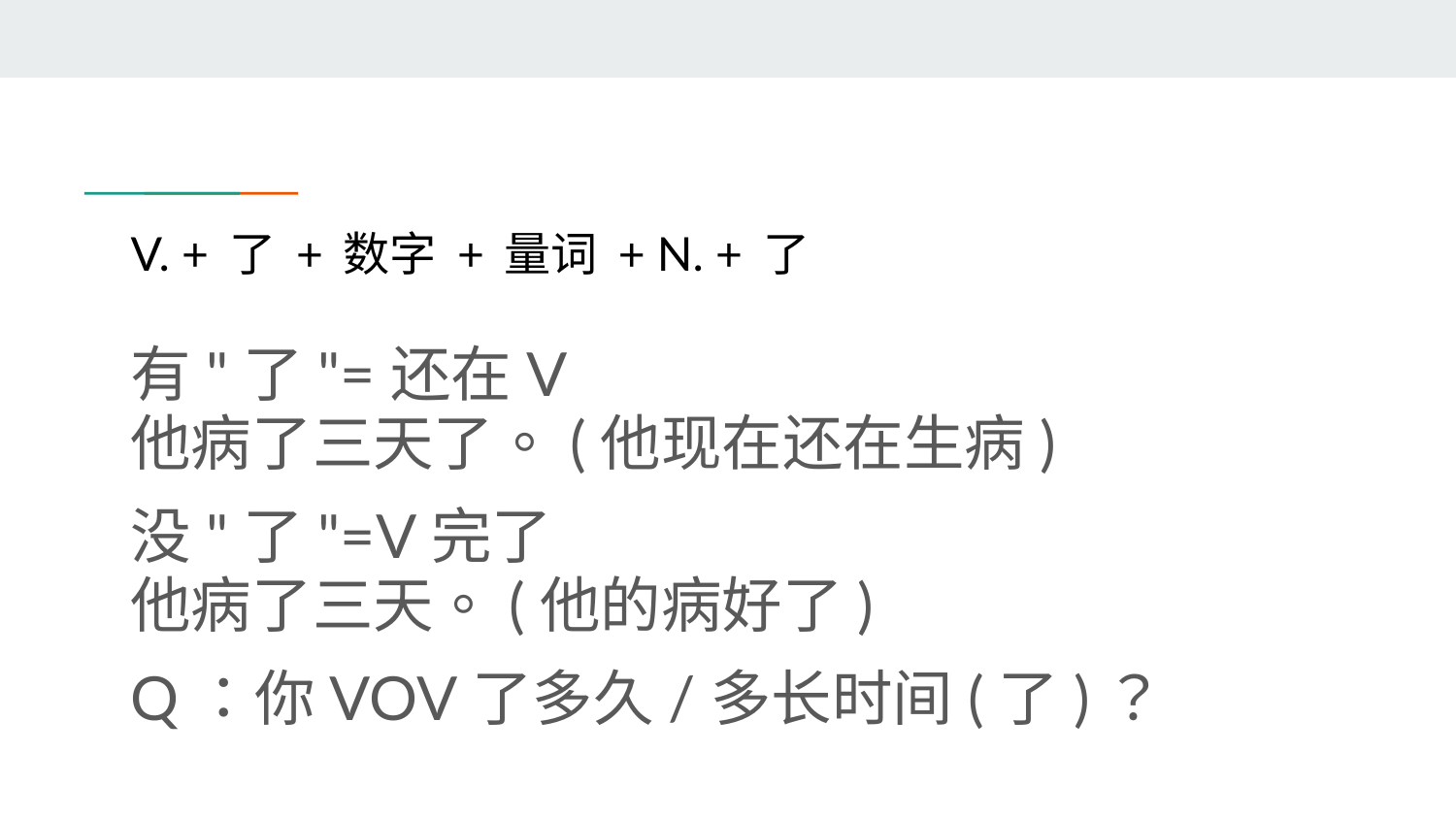

# V. + 了 + 数字 + 量词 + N. + 了
有"了"=还在V
他病了三天了。(他现在还在生病)
没"了"=V完了
他病了三天。(他的病好了)
Q：你VOV了多久/多长时间(了)？